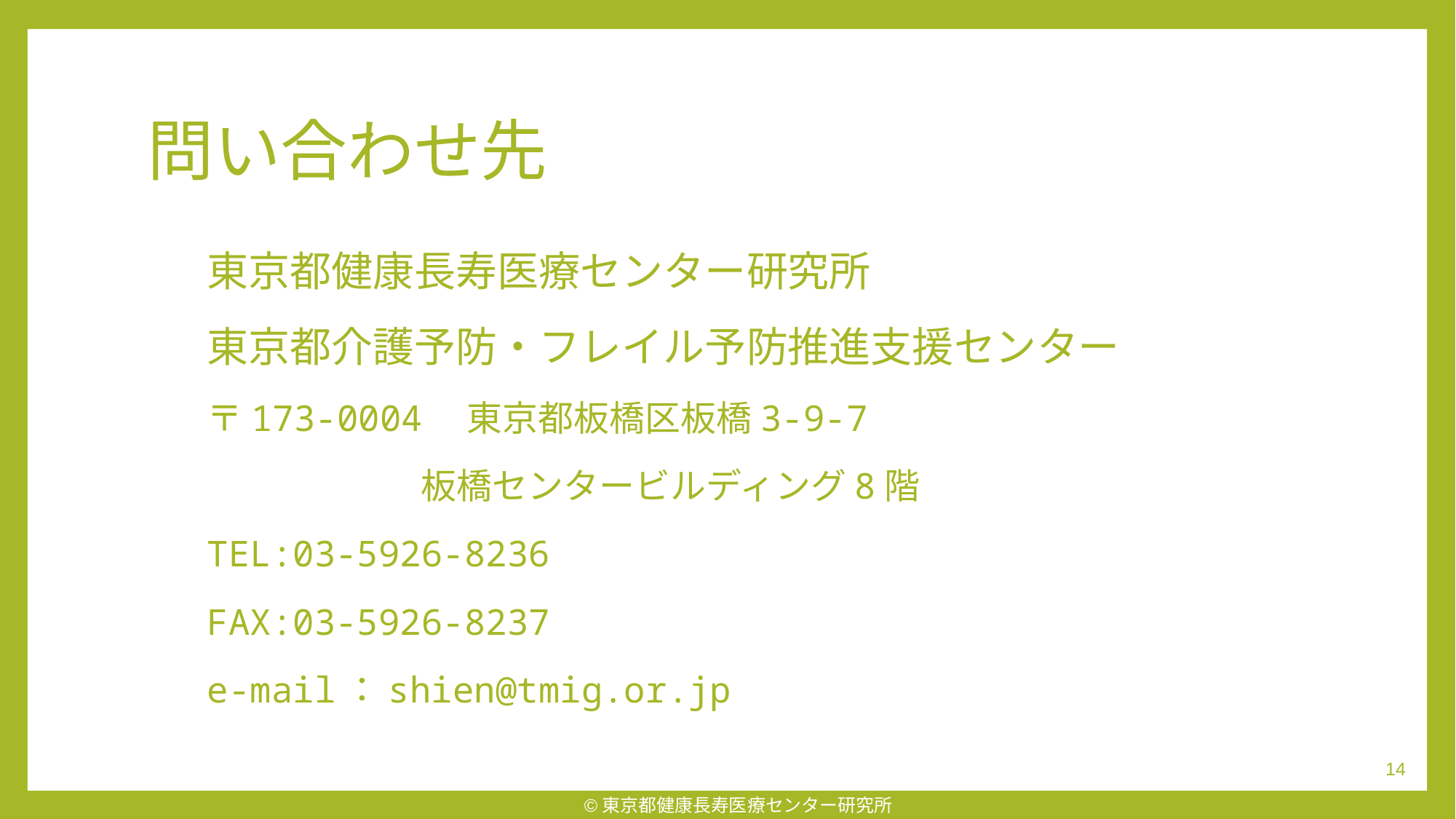

# 問い合わせ先
東京都健康長寿医療センター研究所
東京都介護予防・フレイル予防推進支援センター
〒173-0004　東京都板橋区板橋3-9-7
　　　　　　板橋センタービルディング8階
TEL:03-5926-8236
FAX:03-5926-8237
e-mail：shien@tmig.or.jp

14
©東京都健康長寿医療センター研究所